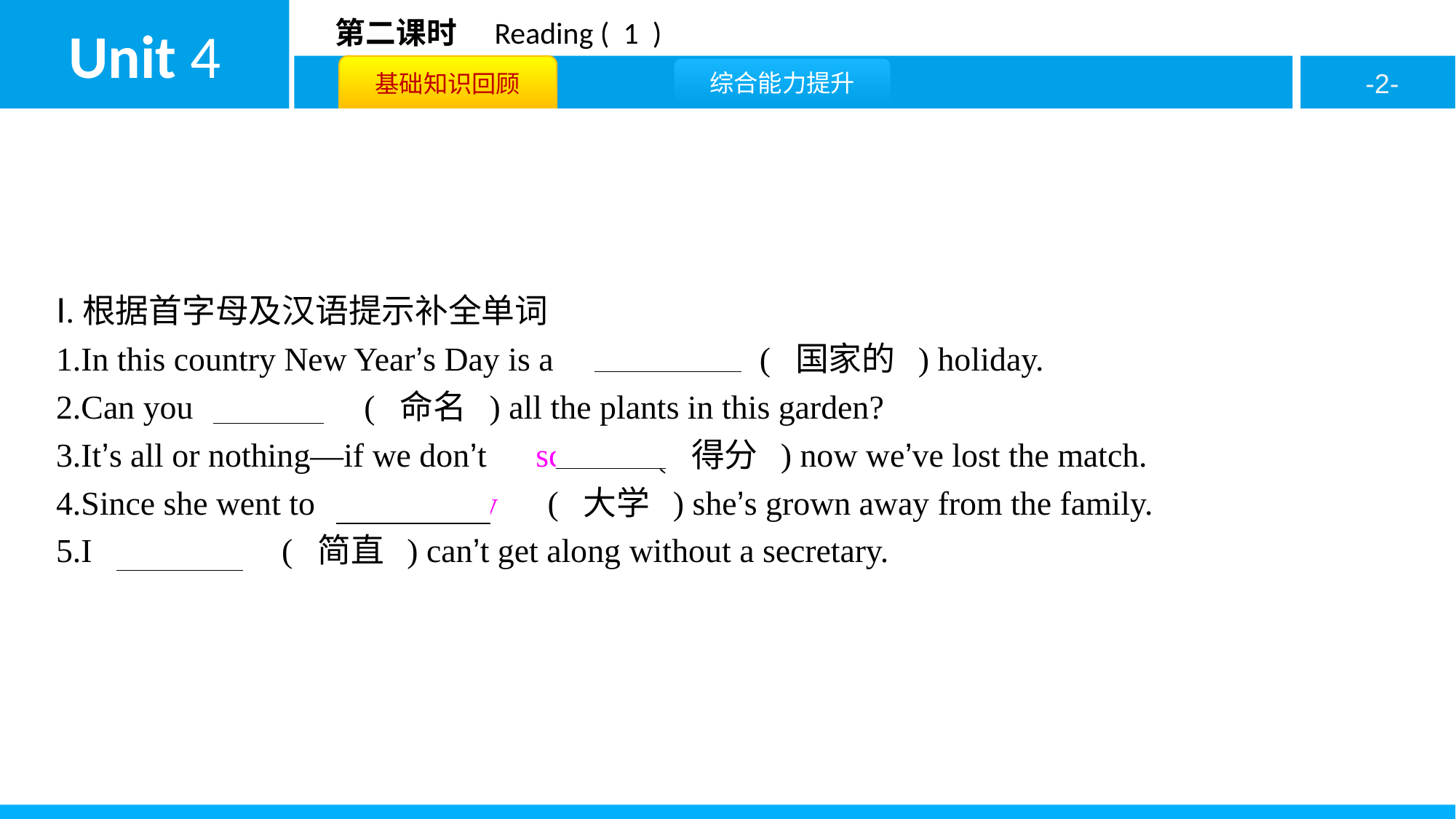

Ⅰ.根据首字母及汉语提示补全单词
1.In this country New Year’s Day is a　national　(  国家的  ) holiday.
2.Can you　name　(  命名  ) all the plants in this garden?
3.It’s all or nothing—if we don’t　score　(  得分  ) now we’ve lost the match.
4.Since she went to　university　(  大学  ) she’s grown away from the family.
5.I　simply　(  简直  ) can’t get along without a secretary.